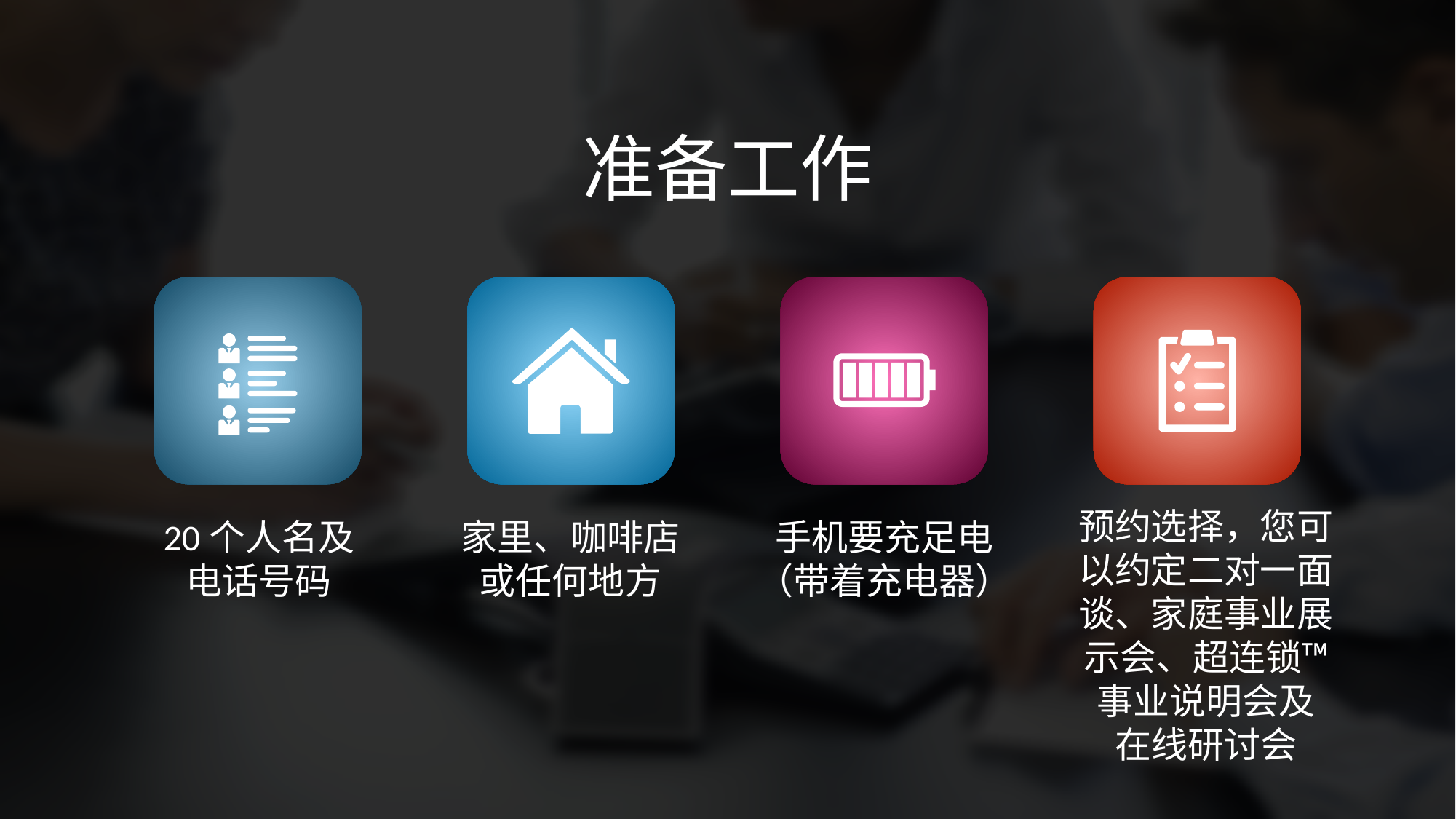

准备工作

预约选择，您可以约定二对一面谈、家庭事业展示会、超连锁™事业说明会及
在线研讨会
20个人名及
电话号码
家里、咖啡店或任何地方
手机要充足电
（带着充电器）